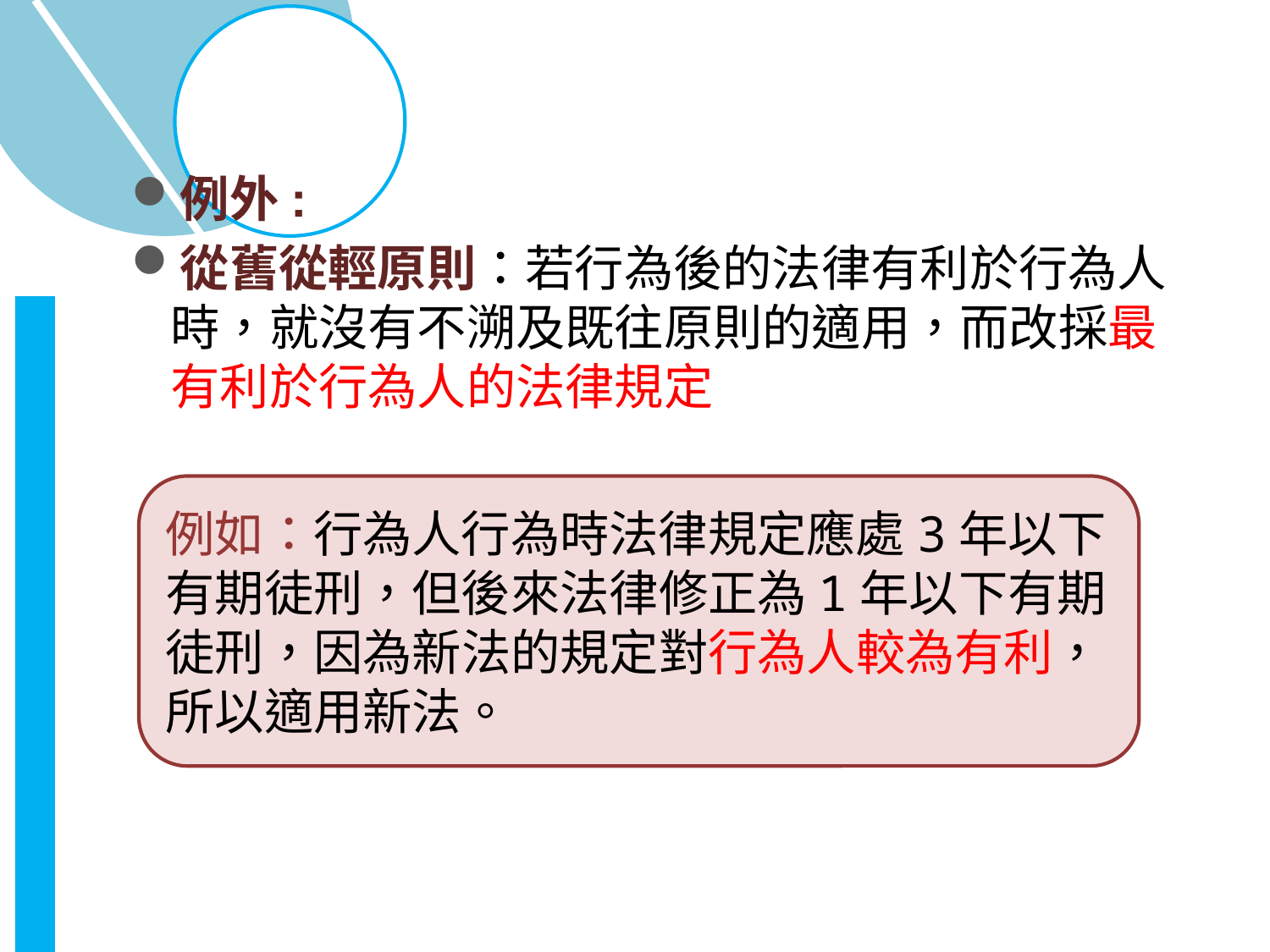

例外:
從舊從輕原則：若行為後的法律有利於行為人時，就沒有不溯及既往原則的適用，而改採最有利於行為人的法律規定
例如：行為人行為時法律規定應處3年以下有期徒刑，但後來法律修正為1年以下有期徒刑，因為新法的規定對行為人較為有利，所以適用新法。